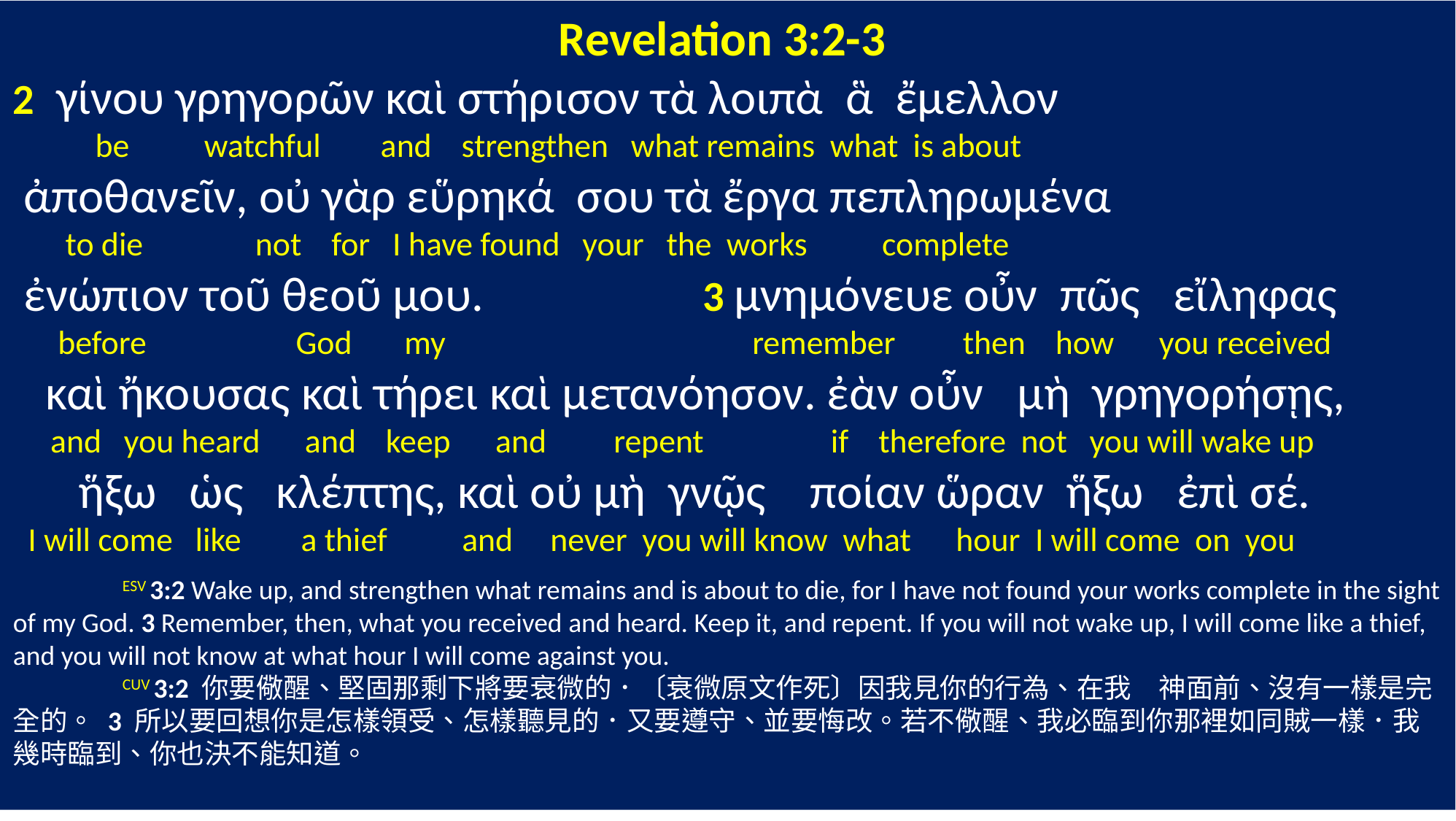

Revelation 3:2-3
2  γίνου γρηγορῶν καὶ στήρισον τὰ λοιπὰ  ἃ  ἔμελλον
           be          watchful        and    strengthen   what remains  what  is about
 ἀποθανεῖν, οὐ γὰρ εὕρηκά  σου τὰ ἔργα πεπληρωμένα
       to die               not    for   I have found   your   the  works          complete
 ἐνώπιον τοῦ θεοῦ μου.                    3 μνημόνευε οὖν  πῶς   εἴληφας
      before                    God       my                                         remember         then    how      you received
   καὶ ἤκουσας καὶ τήρει καὶ μετανόησον. ἐὰν οὖν   μὴ  γρηγορήσῃς,
     and   you heard      and    keep      and         repent                 if    therefore  not   you will wake up
      ἥξω   ὡς   κλέπτης, καὶ οὐ μὴ  γνῷς    ποίαν ὥραν  ἥξω   ἐπὶ σέ.
  I will come   like        a thief          and     never  you will know  what      hour  I will come  on  you

	ESV 3:2 Wake up, and strengthen what remains and is about to die, for I have not found your works complete in the sight of my God. 3 Remember, then, what you received and heard. Keep it, and repent. If you will not wake up, I will come like a thief, and you will not know at what hour I will come against you.
	CUV 3:2 你要儆醒、堅固那剩下將要衰微的．〔衰微原文作死〕因我見你的行為、在我　神面前、沒有一樣是完全的。 3 所以要回想你是怎樣領受、怎樣聽見的．又要遵守、並要悔改。若不儆醒、我必臨到你那裡如同賊一樣．我幾時臨到、你也決不能知道。